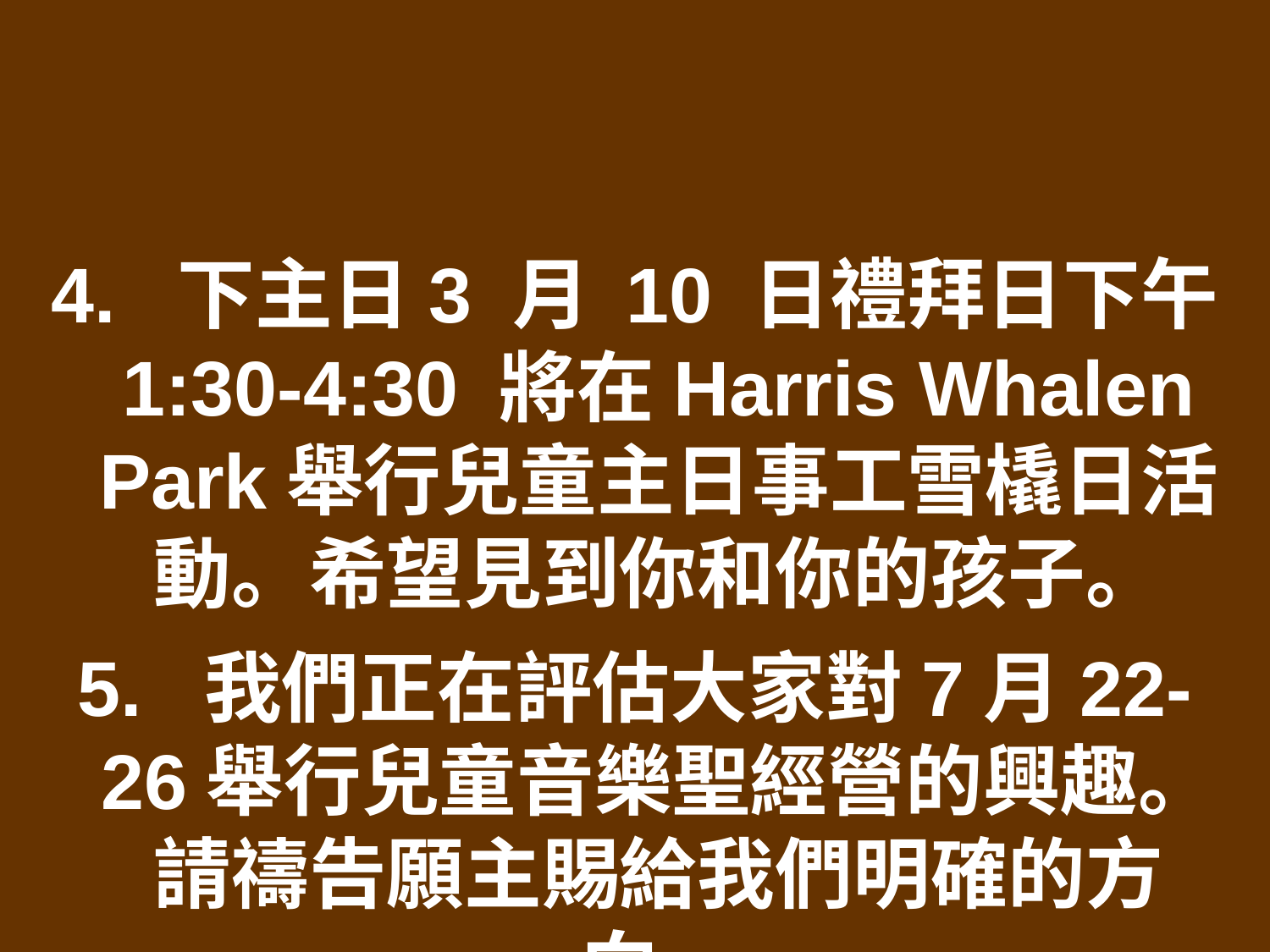

4.  下主日3 月 10 日禮拜日下午 1:30-4:30 將在Harris Whalen Park舉行兒童主日事工雪橇日活動。希望見到你和你的孩子。
5.  我們正在評估大家對7月22-26舉行兒童音樂聖經營的興趣。請禱告願主賜給我們明確的方向。